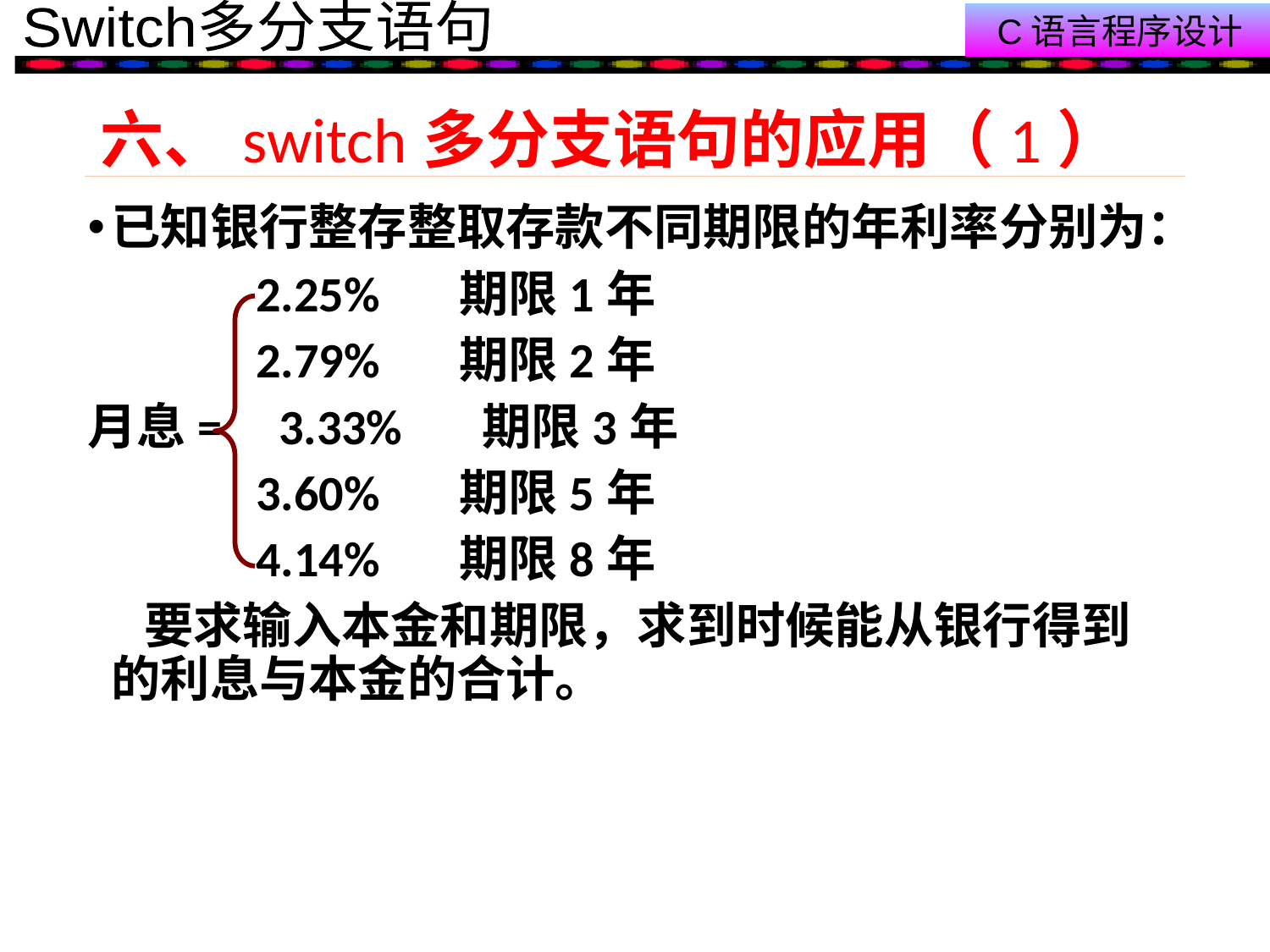

# 六、switch多分支语句的应用（1）
已知银行整存整取存款不同期限的年利率分别为：
               2.25%      期限1年
               2.79%      期限2年
月息=     3.33%      期限3年
               3.60%      期限5年
               4.14%      期限8年
    要求输入本金和期限，求到时候能从银行得到的利息与本金的合计。